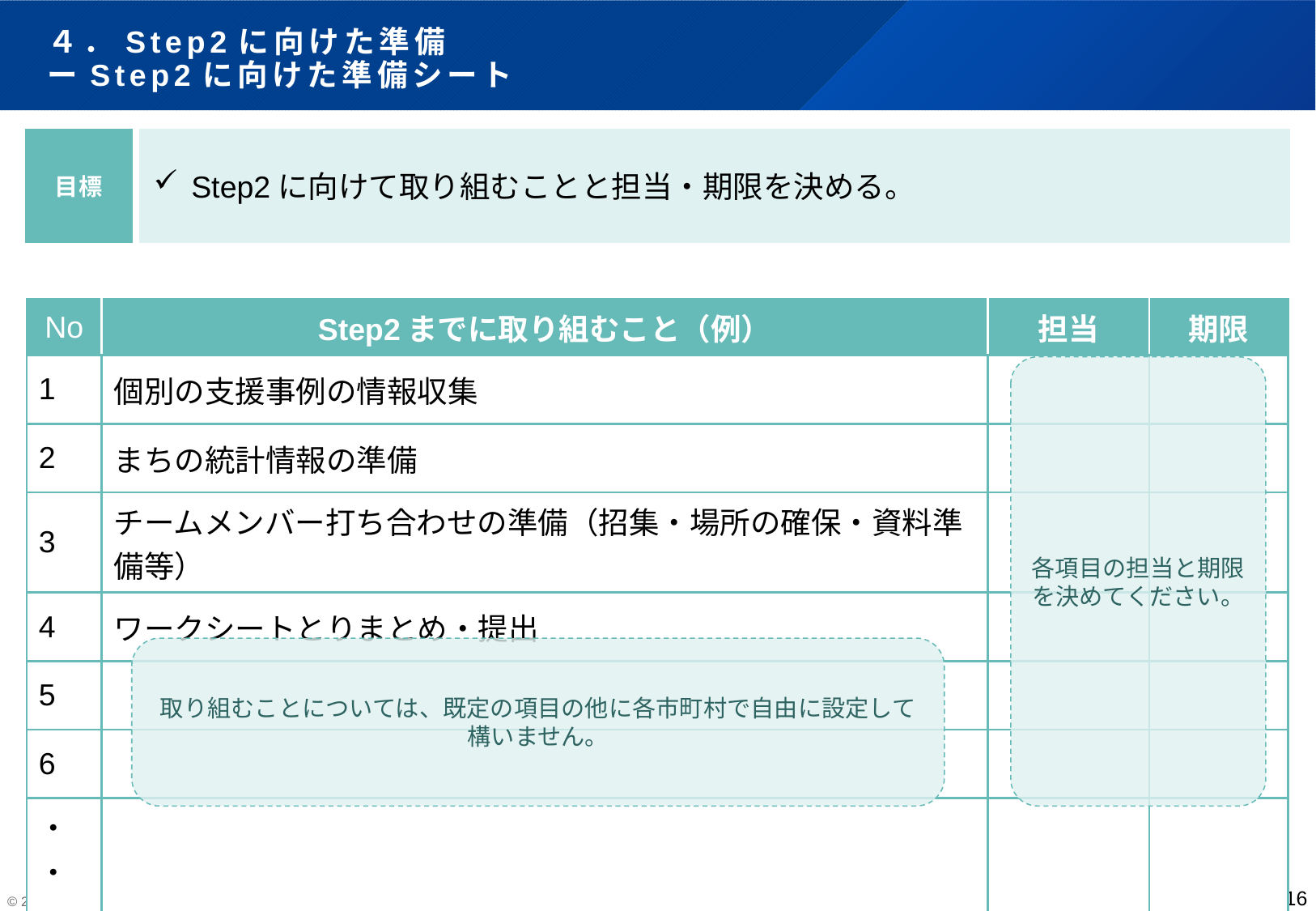

# ４．Step2に向けた準備 ーStep2に向けた準備シート
目標
Step2に向けて取り組むことと担当・期限を決める。
| No | Step2までに取り組むこと（例） | 担当 | 期限 |
| --- | --- | --- | --- |
| 1 | 個別の支援事例の情報収集 |  |  |
| 2 | まちの統計情報の準備 |  |  |
| 3 | チームメンバー打ち合わせの準備（招集・場所の確保・資料準備等） |  |  |
| 4 | ワークシートとりまとめ・提出 |  |  |
| 5 |  |  |  |
| 6 |  |  |  |
| ・・・ |  |  |  |
各項目の担当と期限を決めてください。
取り組むことについては、既定の項目の他に各市町村で自由に設定して構いません。
16